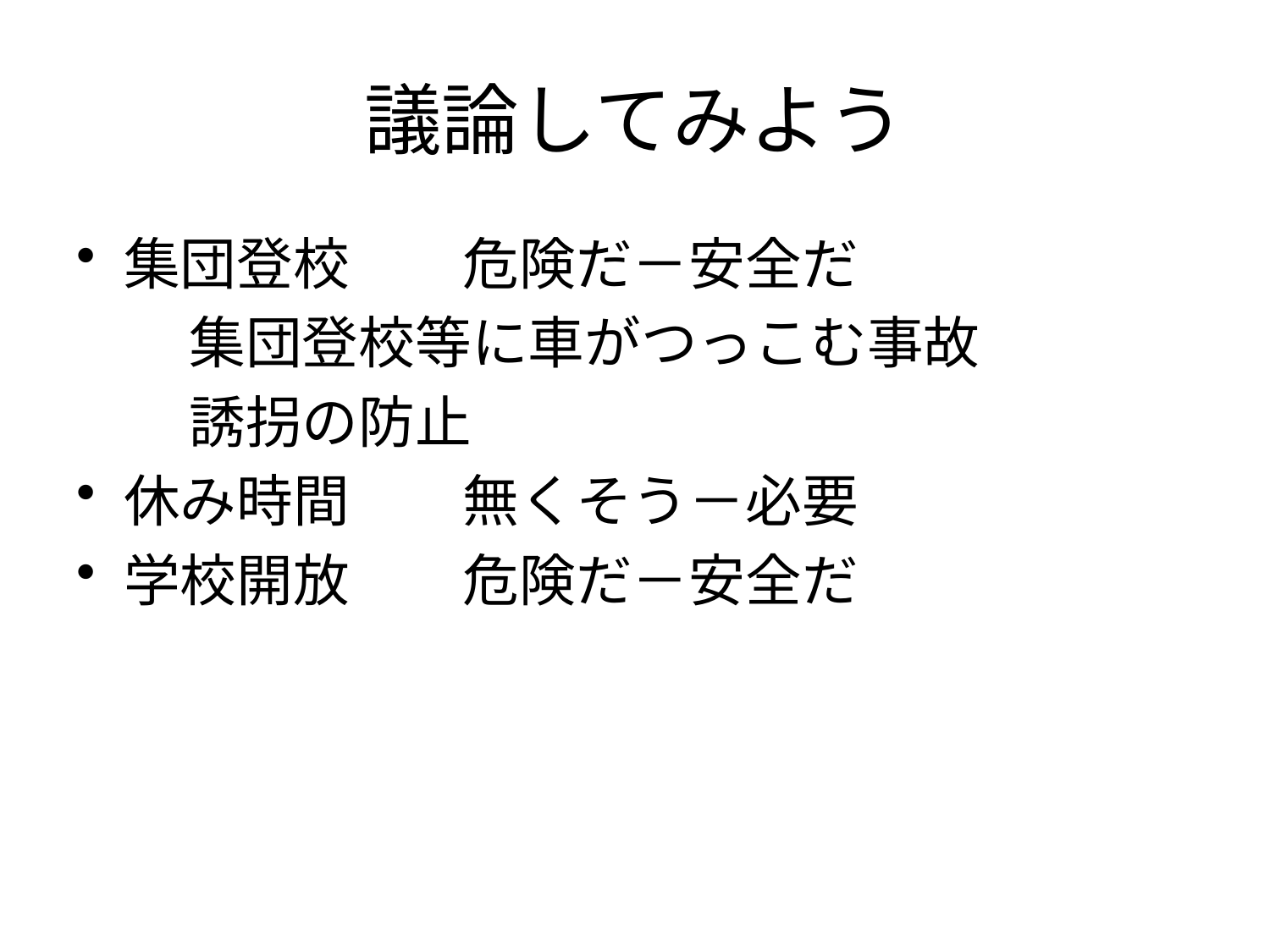

# 議論してみよう
集団登校　　危険だ－安全だ
　　集団登校等に車がつっこむ事故
　　誘拐の防止
休み時間　　無くそう－必要
学校開放　　危険だ－安全だ